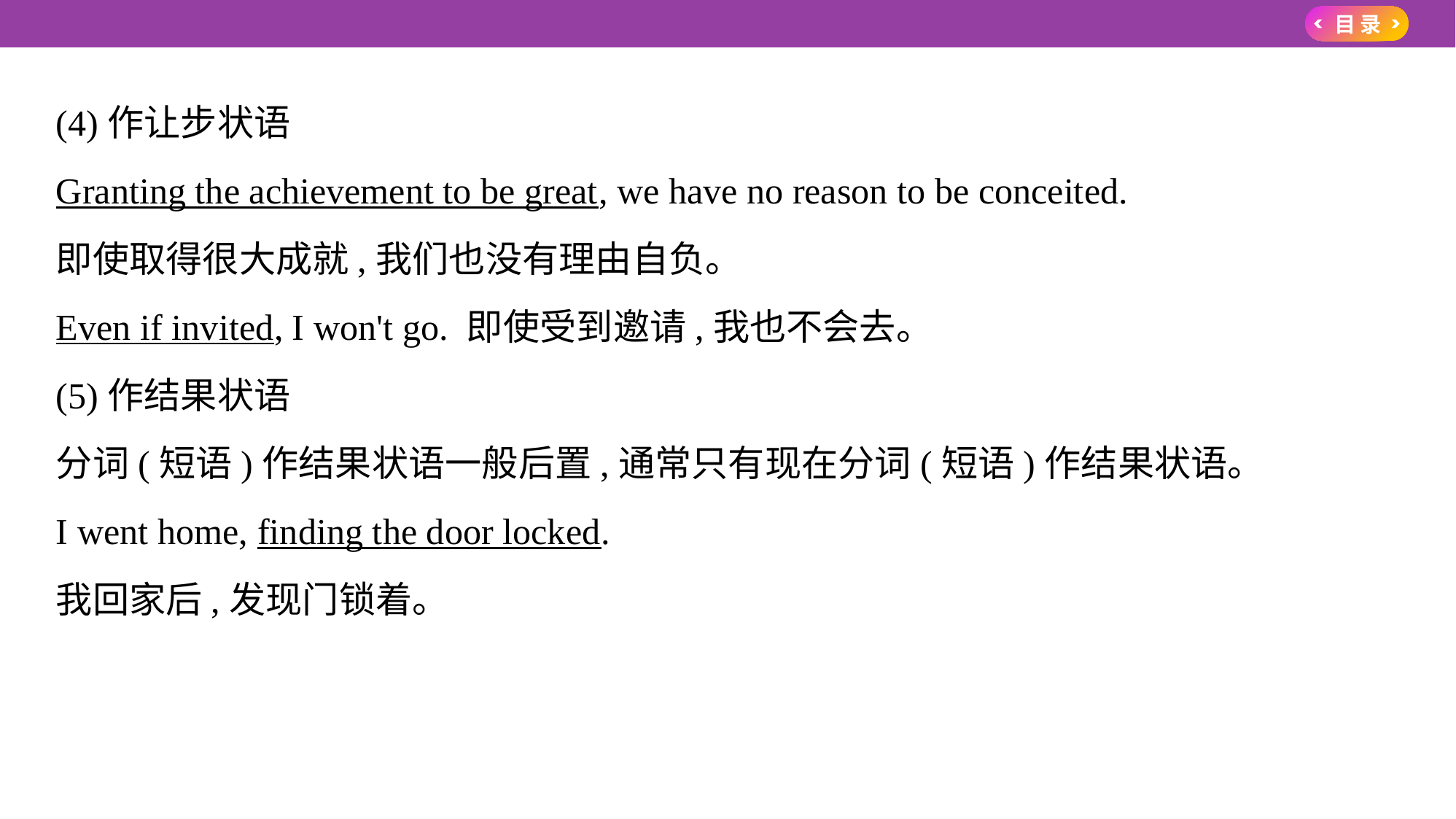

(4)作让步状语
Granting the achievement to be great, we have no reason to be conceited.
即使取得很大成就,我们也没有理由自负。
Even if invited, I won't go. 即使受到邀请,我也不会去。
(5)作结果状语
分词(短语)作结果状语一般后置,通常只有现在分词(短语)作结果状语。
I went home, finding the door locked.
我回家后,发现门锁着。